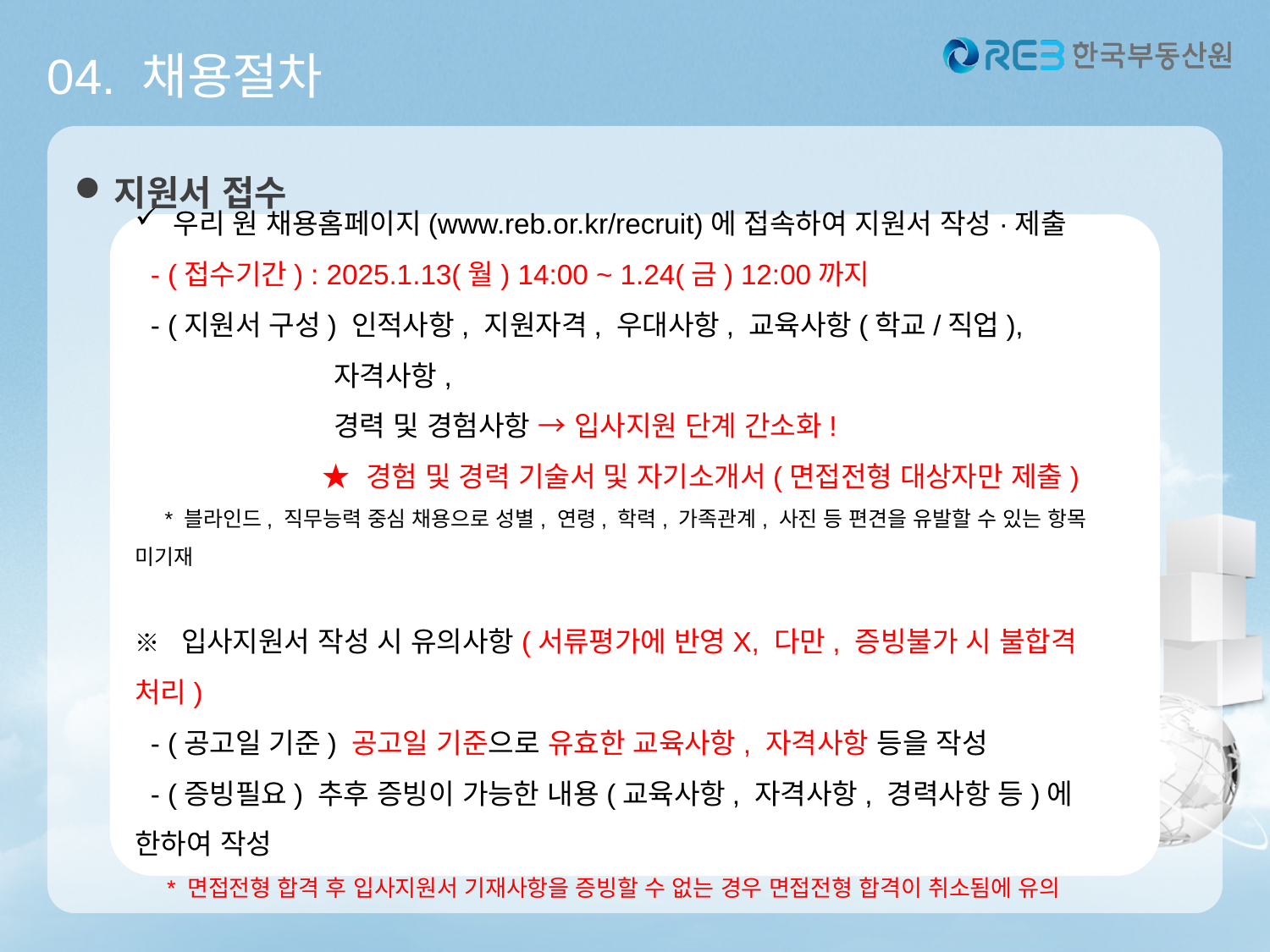

04. 채용절차
지원서 접수
 우리 원 채용홈페이지(www.reb.or.kr/recruit)에 접속하여 지원서 작성·제출
  - (접수기간) : 2025.1.13(월) 14:00 ~ 1.24(금) 12:00까지
  - (지원서 구성) 인적사항, 지원자격, 우대사항, 교육사항(학교/직업), 자격사항,
경력 및 경험사항 → 입사지원 단계 간소화!
                        ★ 경험 및 경력 기술서 및 자기소개서(면접전형 대상자만 제출)
     * 블라인드, 직무능력 중심 채용으로 성별, 연령, 학력, 가족관계, 사진 등 편견을 유발할 수 있는 항목 미기재

※  입사지원서 작성 시 유의사항(서류평가에 반영X, 다만, 증빙불가 시 불합격 처리)
  - (공고일 기준) 공고일 기준으로 유효한 교육사항, 자격사항 등을 작성
  - (증빙필요) 추후 증빙이 가능한 내용(교육사항, 자격사항, 경력사항 등)에 한하여 작성
     * 면접전형 합격 후 입사지원서 기재사항을 증빙할 수 없는 경우 면접전형 합격이 취소됨에 유의